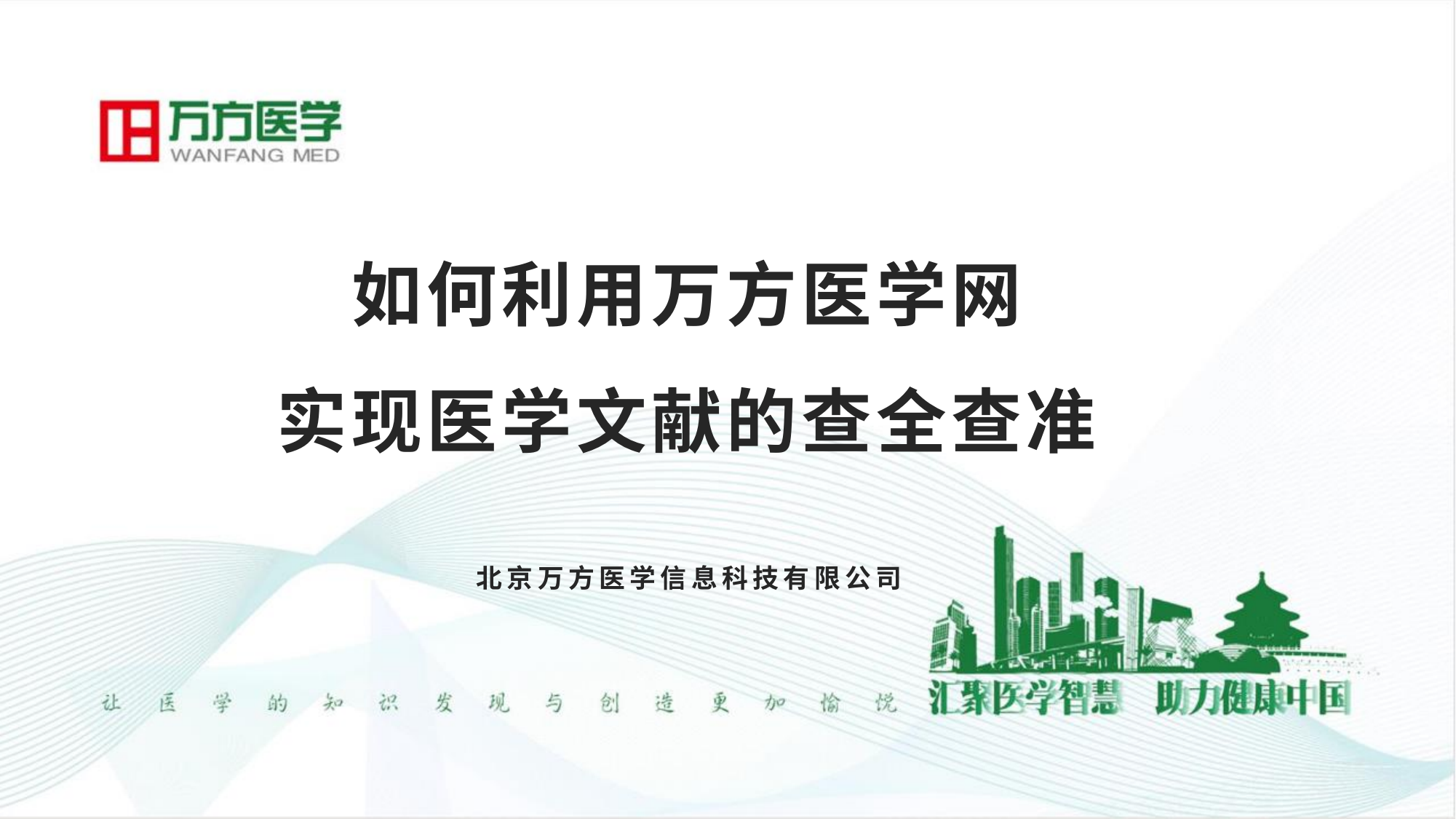

# 如何利用万方医学网 实现医学文献的查全查准 北京万方医学信息科技有限公司